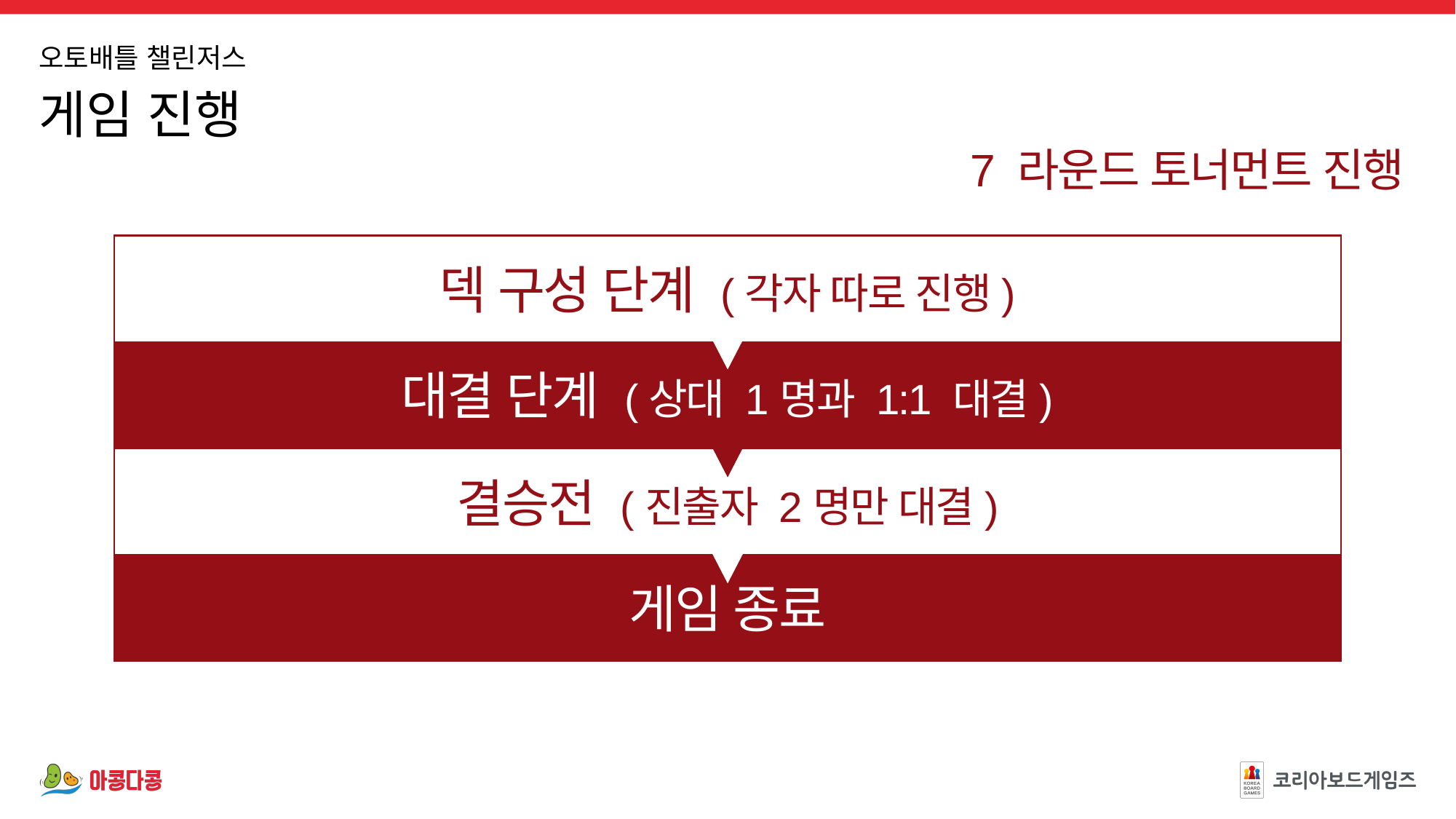

7 라운드 토너먼트 진행

덱 구성 단계 (각자 따로 진행)

대결 단계 (상대 1명과 1:1 대결)

결승전 (진출자 2명만 대결)

게임 종료